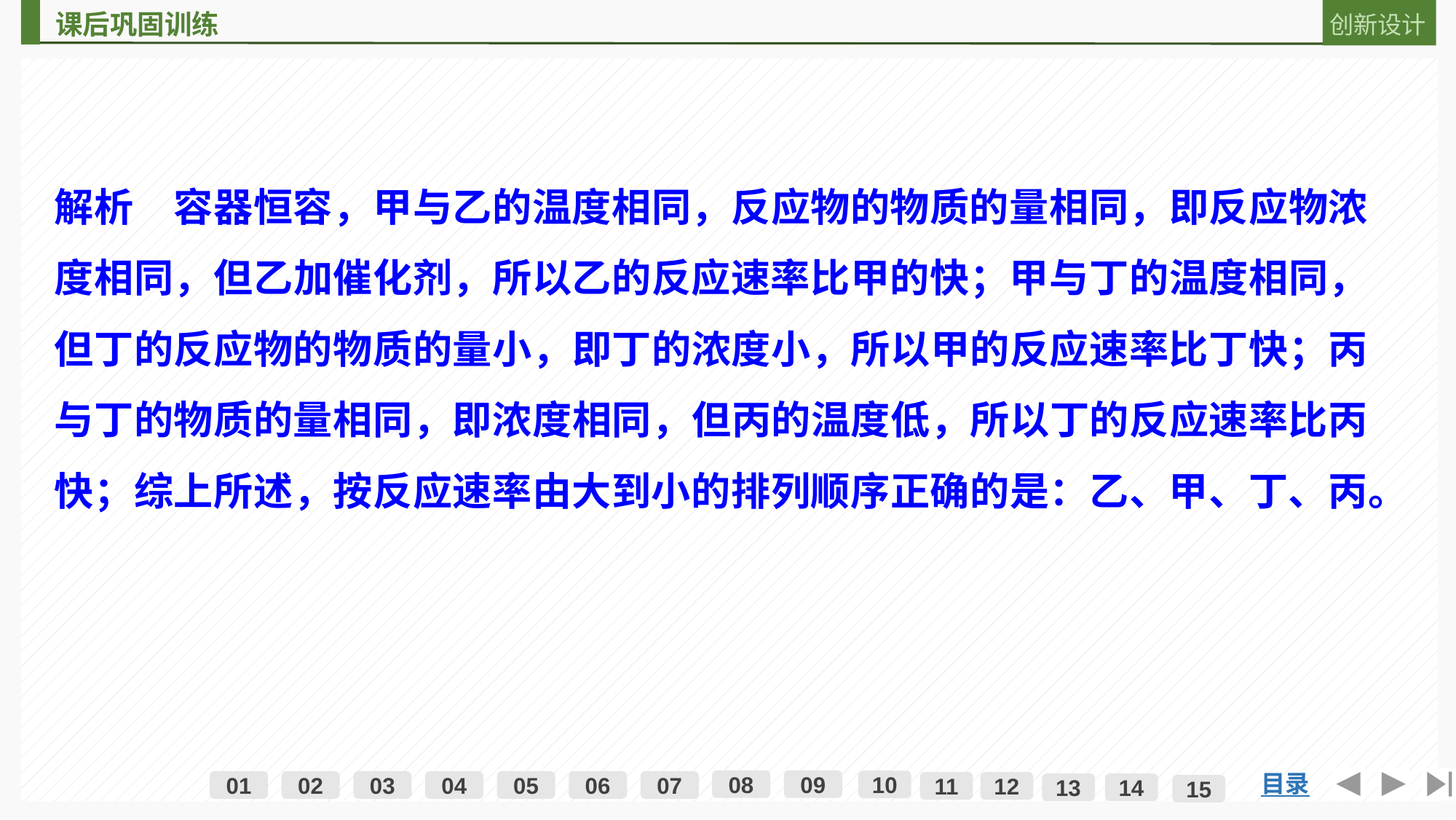

解析　容器恒容，甲与乙的温度相同，反应物的物质的量相同，即反应物浓度相同，但乙加催化剂，所以乙的反应速率比甲的快；甲与丁的温度相同，但丁的反应物的物质的量小，即丁的浓度小，所以甲的反应速率比丁快；丙与丁的物质的量相同，即浓度相同，但丙的温度低，所以丁的反应速率比丙快；综上所述，按反应速率由大到小的排列顺序正确的是：乙、甲、丁、丙。